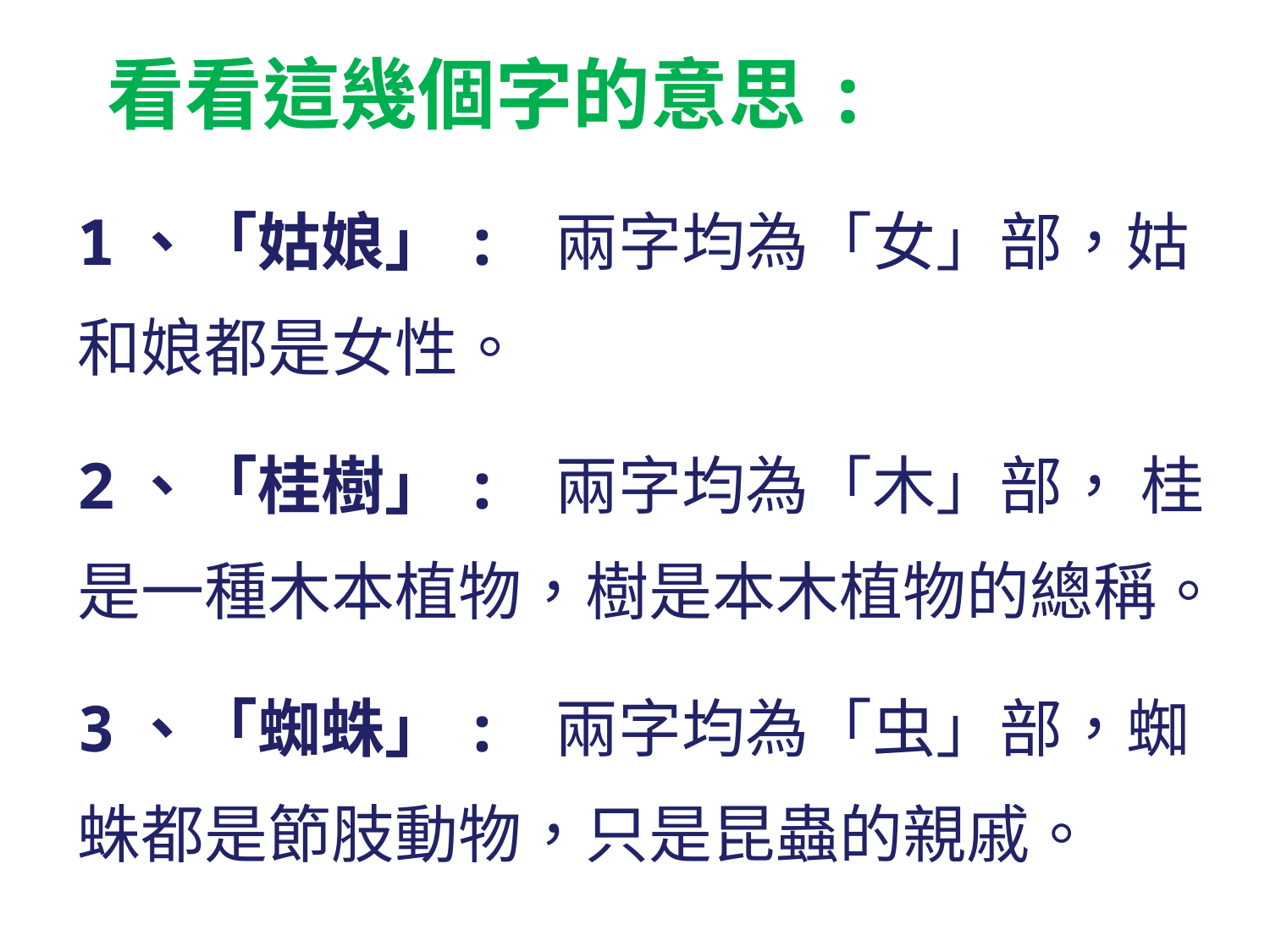

看看這幾個字的意思:
1、「姑娘」: 兩字均為「女」部，姑和娘都是女性。

2、「桂樹」: 兩字均為「木」部， 桂是一種木本植物，樹是本木植物的總稱。

3、「蜘蛛」: 兩字均為「虫」部，蜘蛛都是節肢動物，只是昆蟲的親戚。